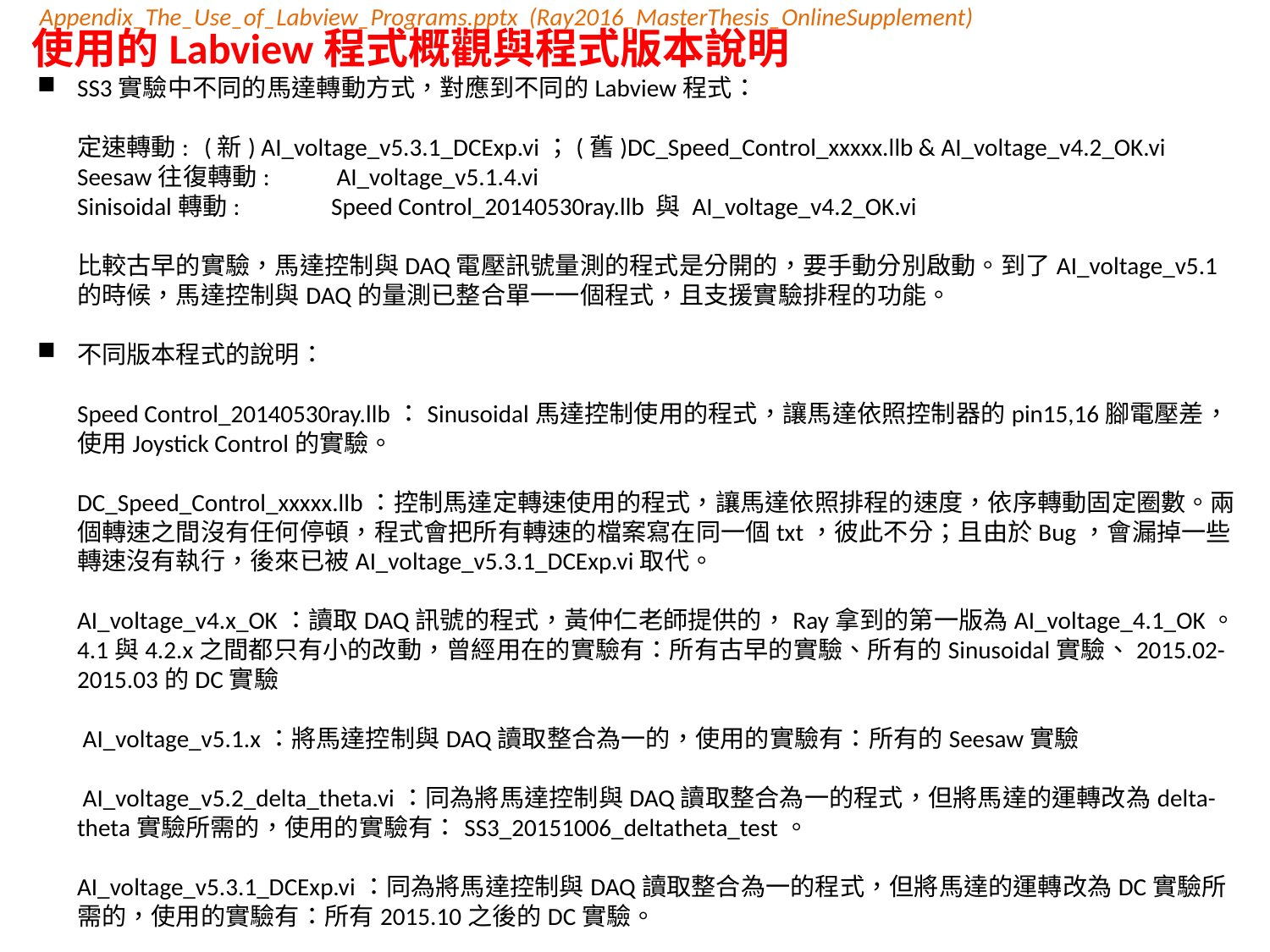

Appendix_The_Use_of_Labview_Programs.pptx  (Ray2016_MasterThesis_OnlineSupplement)
使用的Labview程式概觀與程式版本說明
SS3實驗中不同的馬達轉動方式，對應到不同的Labview程式：

	定速轉動: 	(新) AI_voltage_v5.3.1_DCExp.vi；(舊)DC_Speed_Control_xxxxx.llb & AI_voltage_v4.2_OK.vi
	Seesaw往復轉動:	 AI_voltage_v5.1.4.vi
	Sinisoidal轉動:	Speed Control_20140530ray.llb 與 AI_voltage_v4.2_OK.vi

	比較古早的實驗，馬達控制與DAQ電壓訊號量測的程式是分開的，要手動分別啟動。到了AI_voltage_v5.1的時候，馬達控制與DAQ的量測已整合單一一個程式，且支援實驗排程的功能。

不同版本程式的說明：

	Speed Control_20140530ray.llb：Sinusoidal馬達控制使用的程式，讓馬達依照控制器的pin15,16腳電壓差，使用Joystick Control的實驗。

	DC_Speed_Control_xxxxx.llb：控制馬達定轉速使用的程式，讓馬達依照排程的速度，依序轉動固定圈數。兩個轉速之間沒有任何停頓，程式會把所有轉速的檔案寫在同一個txt，彼此不分；且由於Bug，會漏掉一些轉速沒有執行，後來已被AI_voltage_v5.3.1_DCExp.vi取代。

	AI_voltage_v4.x_OK：讀取DAQ訊號的程式，黃仲仁老師提供的，Ray拿到的第一版為AI_voltage_4.1_OK。4.1與4.2.x之間都只有小的改動，曾經用在的實驗有：所有古早的實驗、所有的Sinusoidal實驗、2015.02-2015.03的DC實驗

	 AI_voltage_v5.1.x：將馬達控制與DAQ讀取整合為一的，使用的實驗有：所有的Seesaw實驗

	 AI_voltage_v5.2_delta_theta.vi：同為將馬達控制與DAQ讀取整合為一的程式，但將馬達的運轉改為delta-theta實驗所需的，使用的實驗有：SS3_20151006_deltatheta_test。

	AI_voltage_v5.3.1_DCExp.vi：同為將馬達控制與DAQ讀取整合為一的程式，但將馬達的運轉改為DC實驗所需的，使用的實驗有：所有2015.10之後的DC實驗。